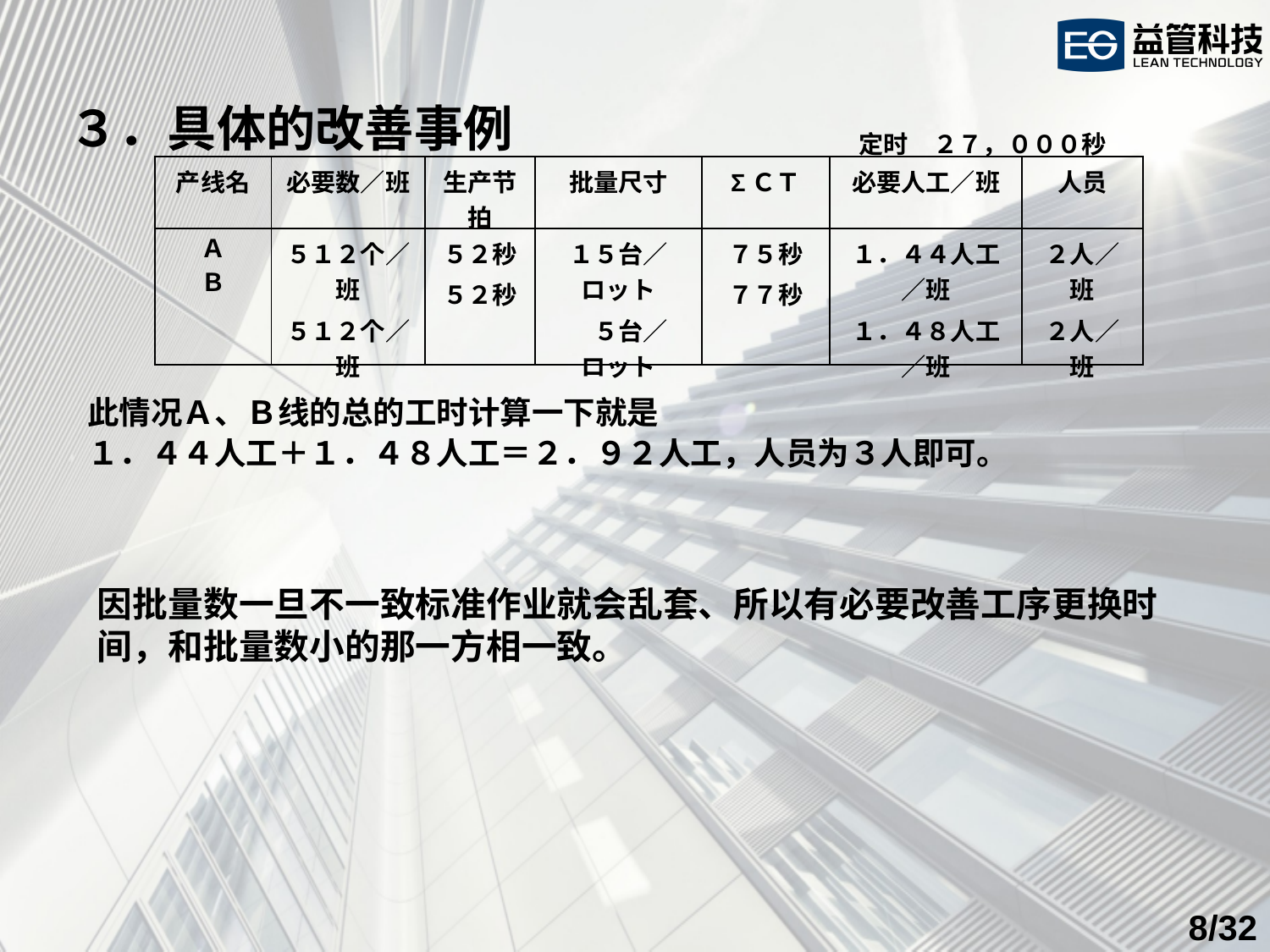

３．具体的改善事例
定时　２７，０００秒
| 产线名 | 必要数／班 | 生产节拍 | 批量尺寸 | ΣＣＴ | 必要人工／班 | 人员 |
| --- | --- | --- | --- | --- | --- | --- |
| Ａ Ｂ | ５１２个／班 ５１２个／班 | ５２秒 ５２秒 | １５台／ロット 　５台／ロット | ７５秒 ７７秒 | １．４４人工／班 １．４８人工／班 | ２人／班 ２人／班 |
此情况Ａ、Ｂ线的总的工时计算一下就是
１．４４人工＋１．４８人工＝２．９２人工，人员为３人即可。
因批量数一旦不一致标准作业就会乱套、所以有必要改善工序更换时间，和批量数小的那一方相一致。
8/32